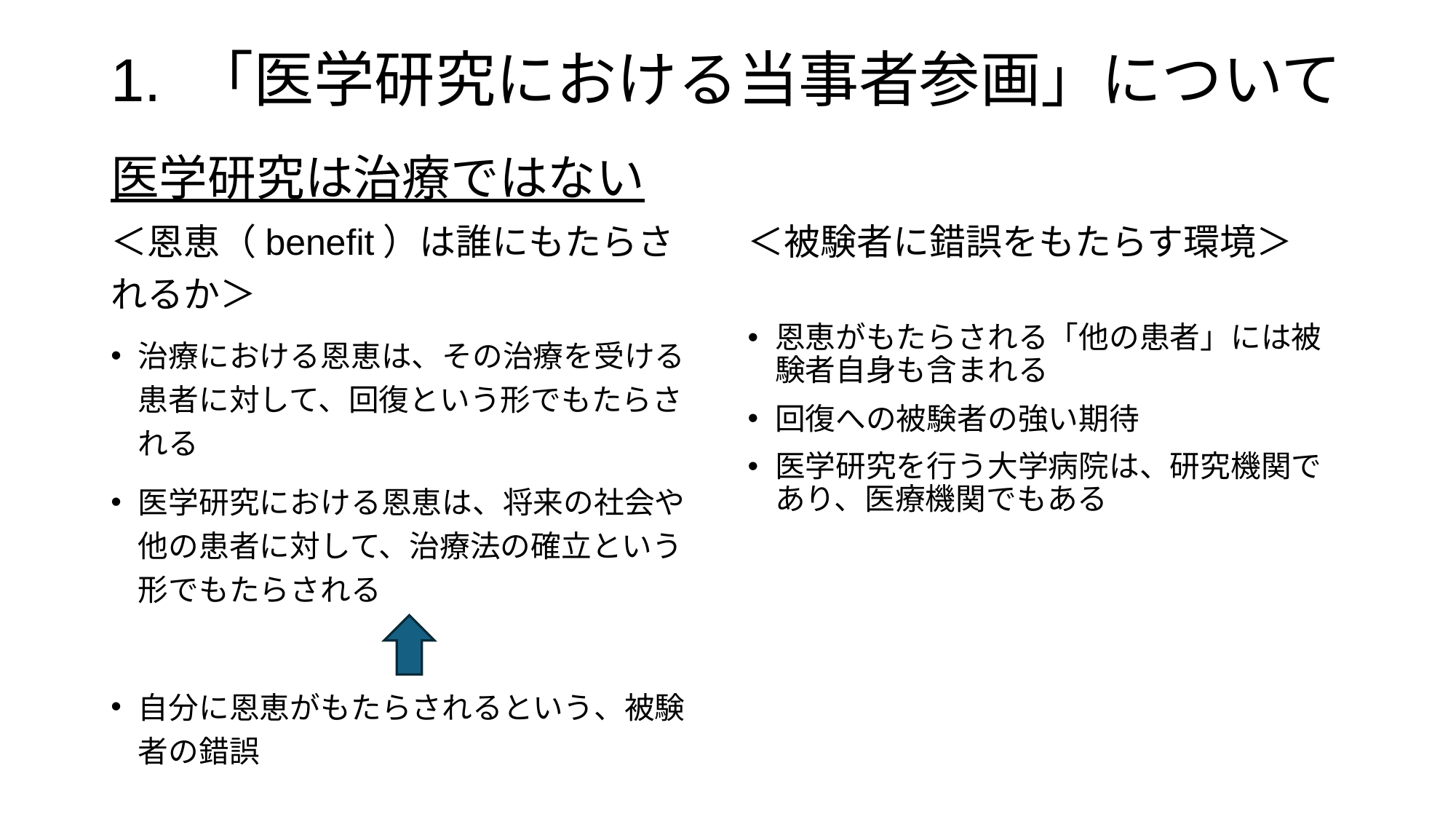

# 1. 「医学研究における当事者参画」について
医学研究は治療ではない
＜恩恵（benefit）は誰にもたらされるか＞
治療における恩恵は、その治療を受ける患者に対して、回復という形でもたらされる
医学研究における恩恵は、将来の社会や他の患者に対して、治療法の確立という形でもたらされる

自分に恩恵がもたらされるという、被験者の錯誤

＜被験者に錯誤をもたらす環境＞

恩恵がもたらされる「他の患者」には被験者自身も含まれる
回復への被験者の強い期待
医学研究を行う大学病院は、研究機関であり、医療機関でもある